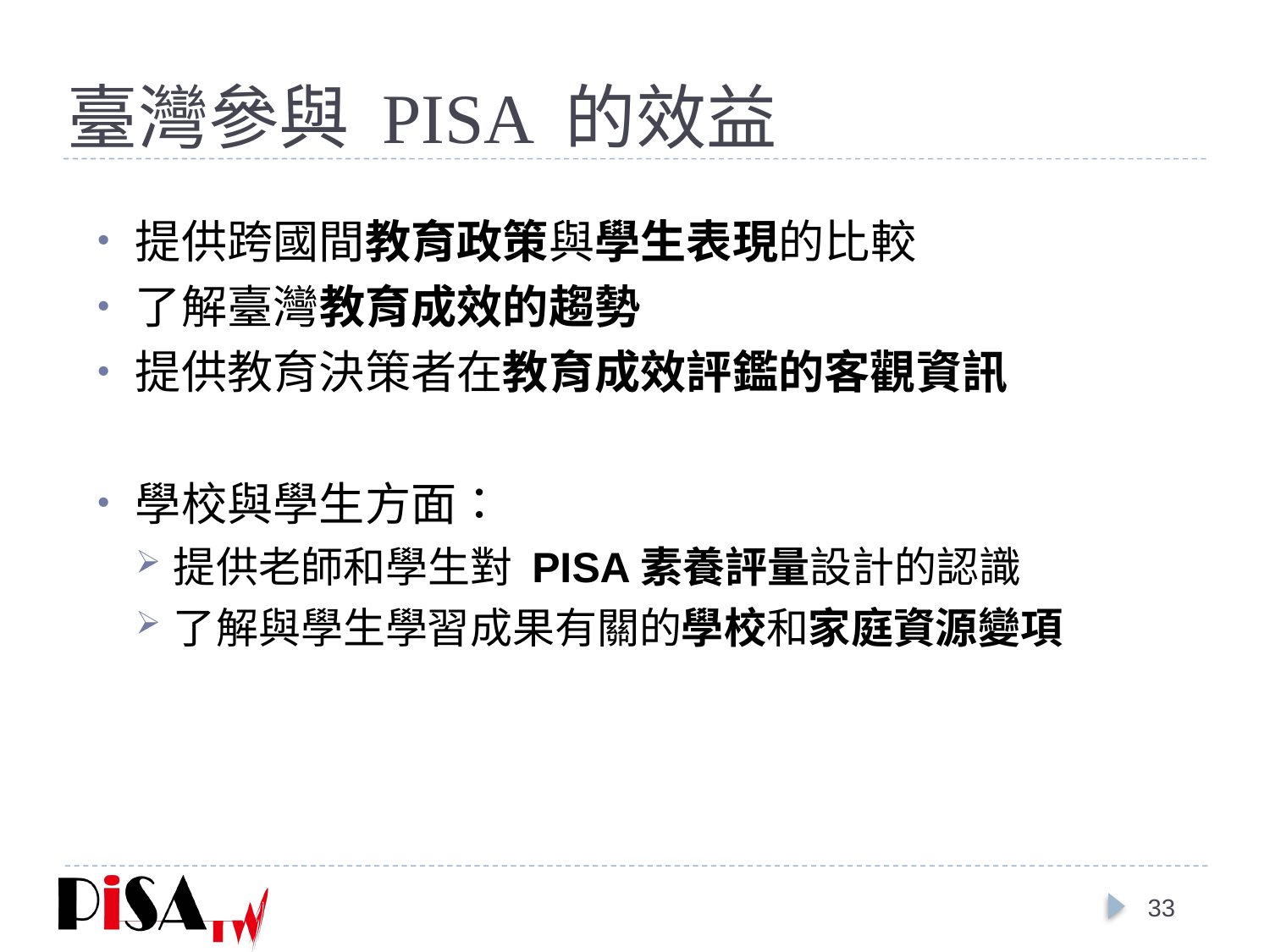

# 臺灣參與 PISA 的效益
提供跨國間教育政策與學生表現的比較
了解臺灣教育成效的趨勢
提供教育決策者在教育成效評鑑的客觀資訊

學校與學生方面：
提供老師和學生對 PISA素養評量設計的認識
了解與學生學習成果有關的學校和家庭資源變項

33